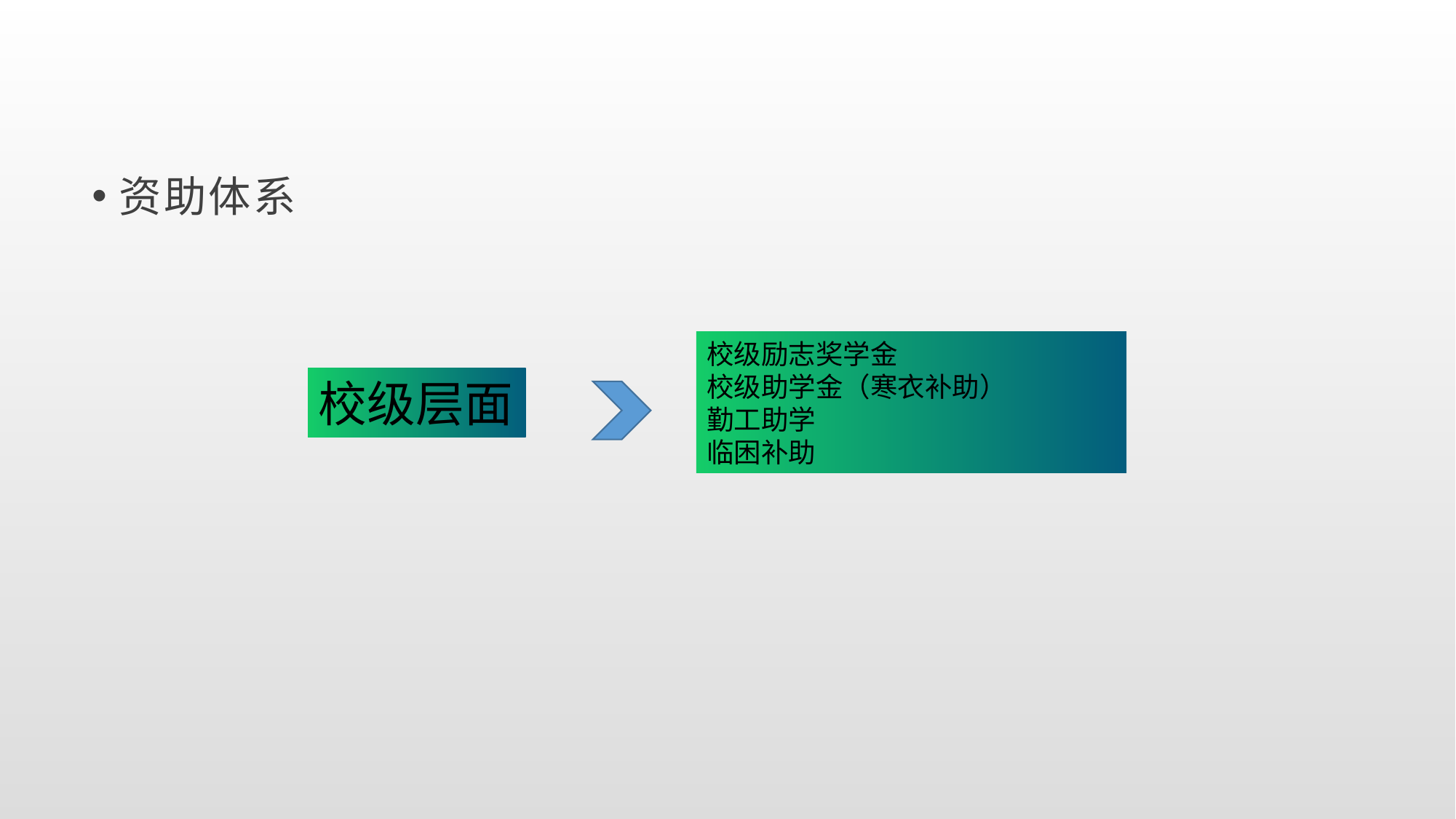

#
资助体系

校级励志奖学金
校级助学金（寒衣补助）
勤工助学
临困补助
校级层面